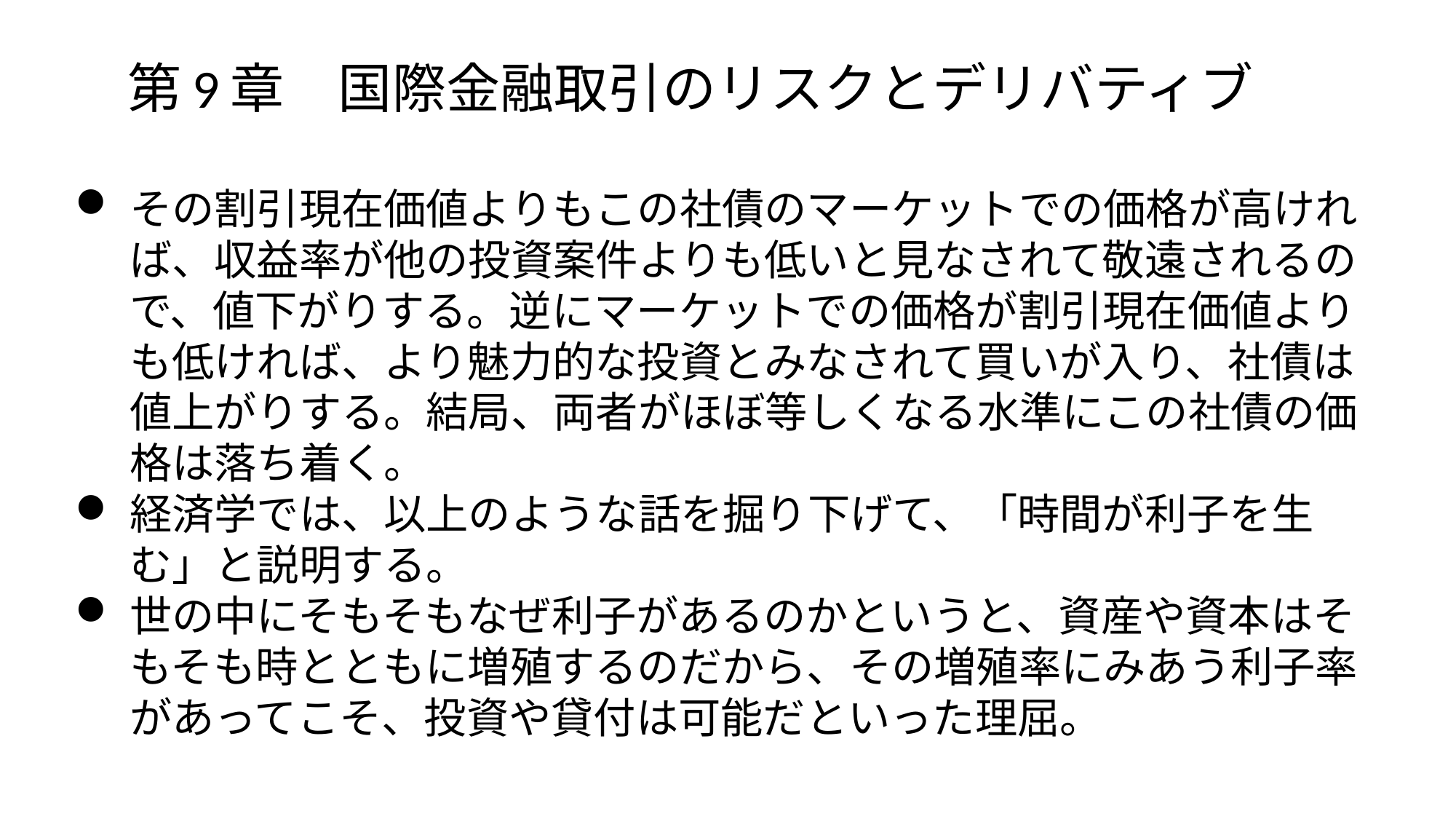

# 第9章　国際金融取引のリスクとデリバティブ

その割引現在価値よりもこの社債のマーケットでの価格が高ければ、収益率が他の投資案件よりも低いと見なされて敬遠されるので、値下がりする。逆にマーケットでの価格が割引現在価値よりも低ければ、より魅力的な投資とみなされて買いが入り、社債は値上がりする。結局、両者がほぼ等しくなる水準にこの社債の価格は落ち着く。
経済学では、以上のような話を掘り下げて、「時間が利子を生む」と説明する。
世の中にそもそもなぜ利子があるのかというと、資産や資本はそもそも時とともに増殖するのだから、その増殖率にみあう利子率があってこそ、投資や貸付は可能だといった理屈。